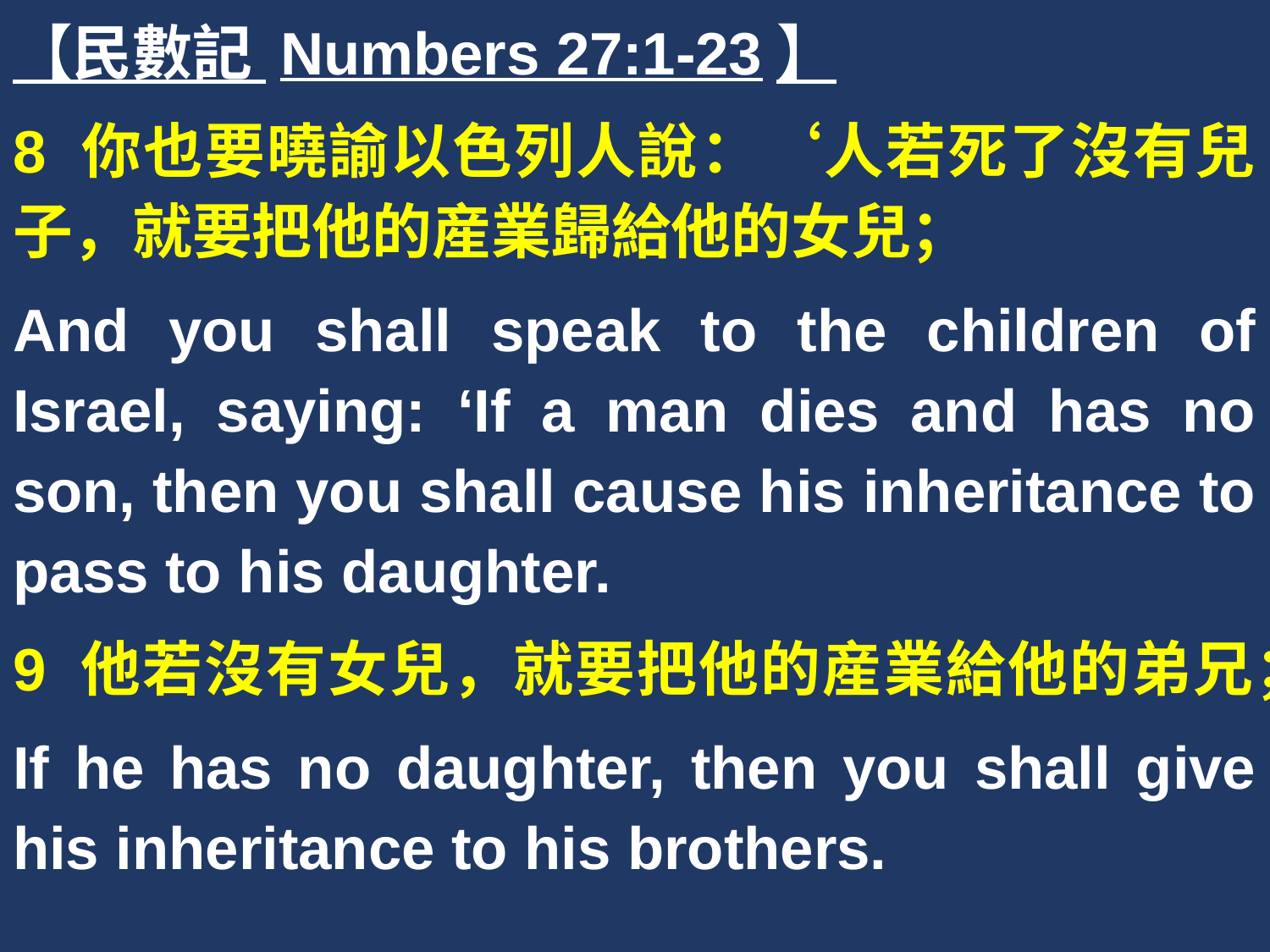

【民數記 Numbers 27:1-23】
8 你也要曉諭以色列人說：‘人若死了沒有兒子，就要把他的産業歸給他的女兒；
And you shall speak to the children of Israel, saying: ‘If a man dies and has no son, then you shall cause his inheritance to pass to his daughter.
9 他若沒有女兒，就要把他的産業給他的弟兄；
If he has no daughter, then you shall give his inheritance to his brothers.